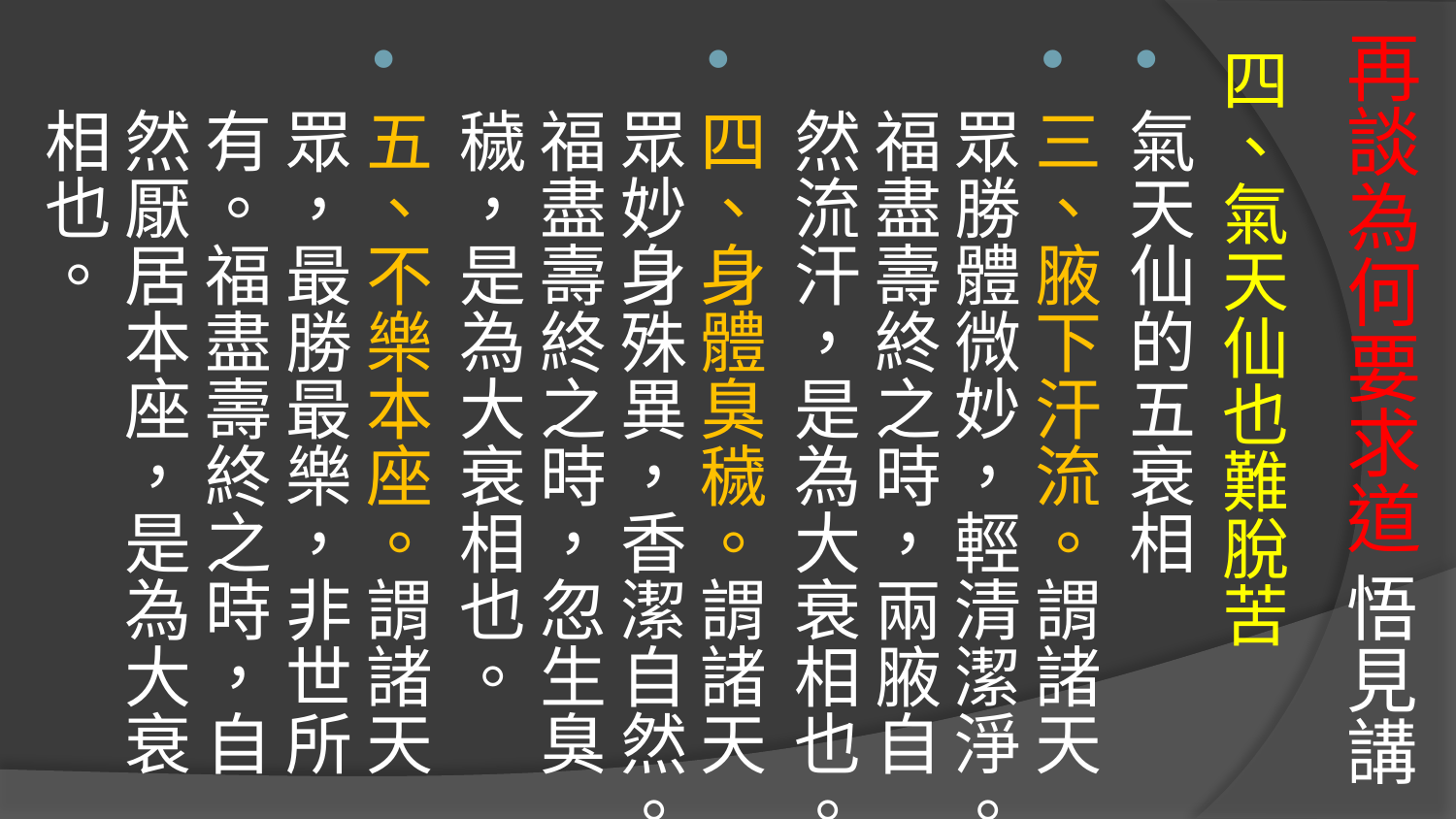

# 再談為何要求道 悟見講
四、氣天仙也難脫苦
氣天仙的五衰相
三、腋下汗流。謂諸天眾勝體微妙，輕清潔淨。福盡壽終之時，兩腋自然流汗，是為大衰相也。
四、身體臭穢。謂諸天眾妙身殊異，香潔自然。福盡壽終之時，忽生臭穢，是為大衰相也。
五、不樂本座。謂諸天眾，最勝最樂，非世所有。福盡壽終之時，自然厭居本座，是為大衰相也。